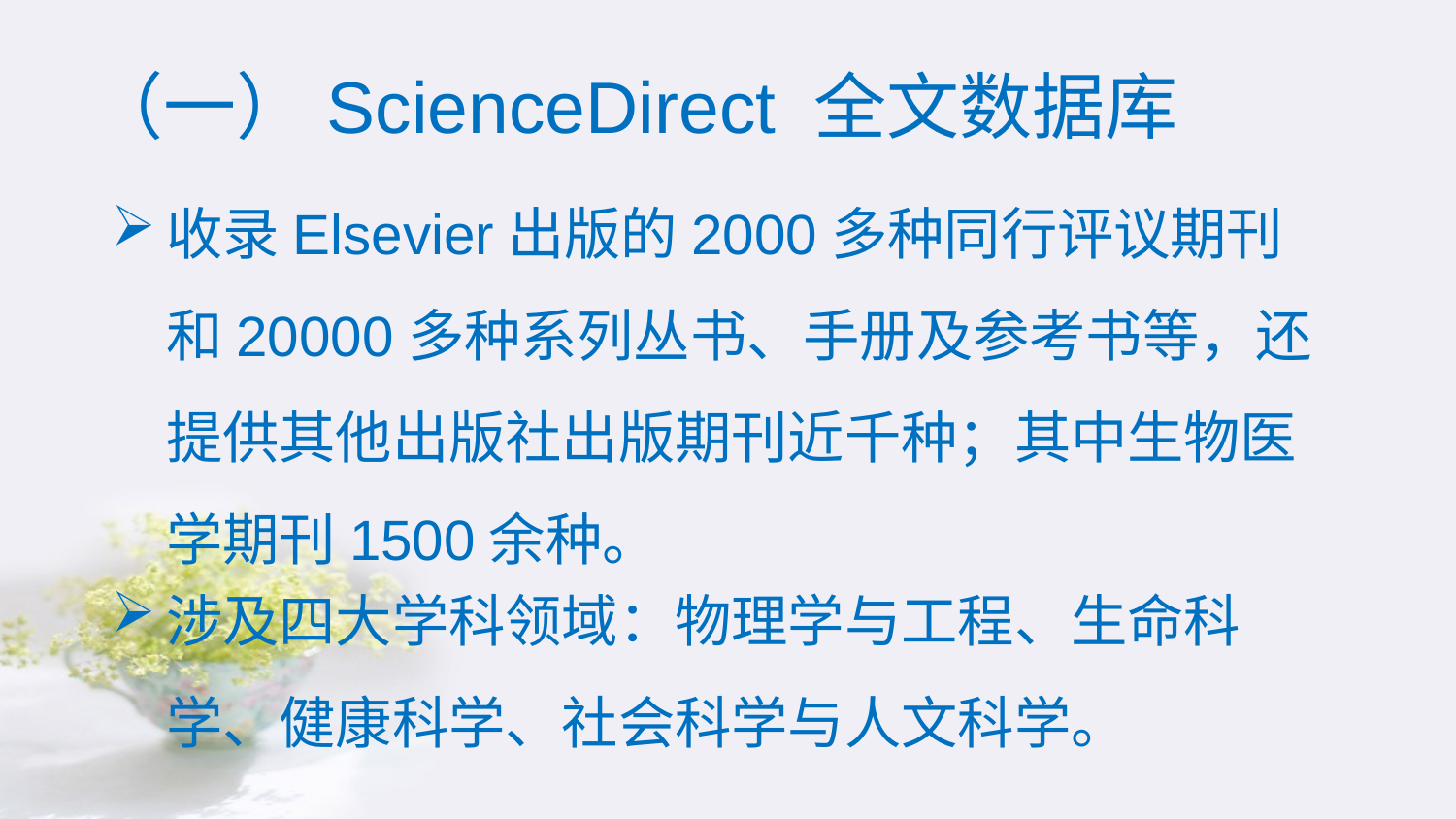

（一）ScienceDirect 全文数据库
收录Elsevier出版的2000多种同行评议期刊和20000多种系列丛书、手册及参考书等，还提供其他出版社出版期刊近千种；其中生物医学期刊1500余种。

涉及四大学科领域：物理学与工程、生命科学、健康科学、社会科学与人文科学。